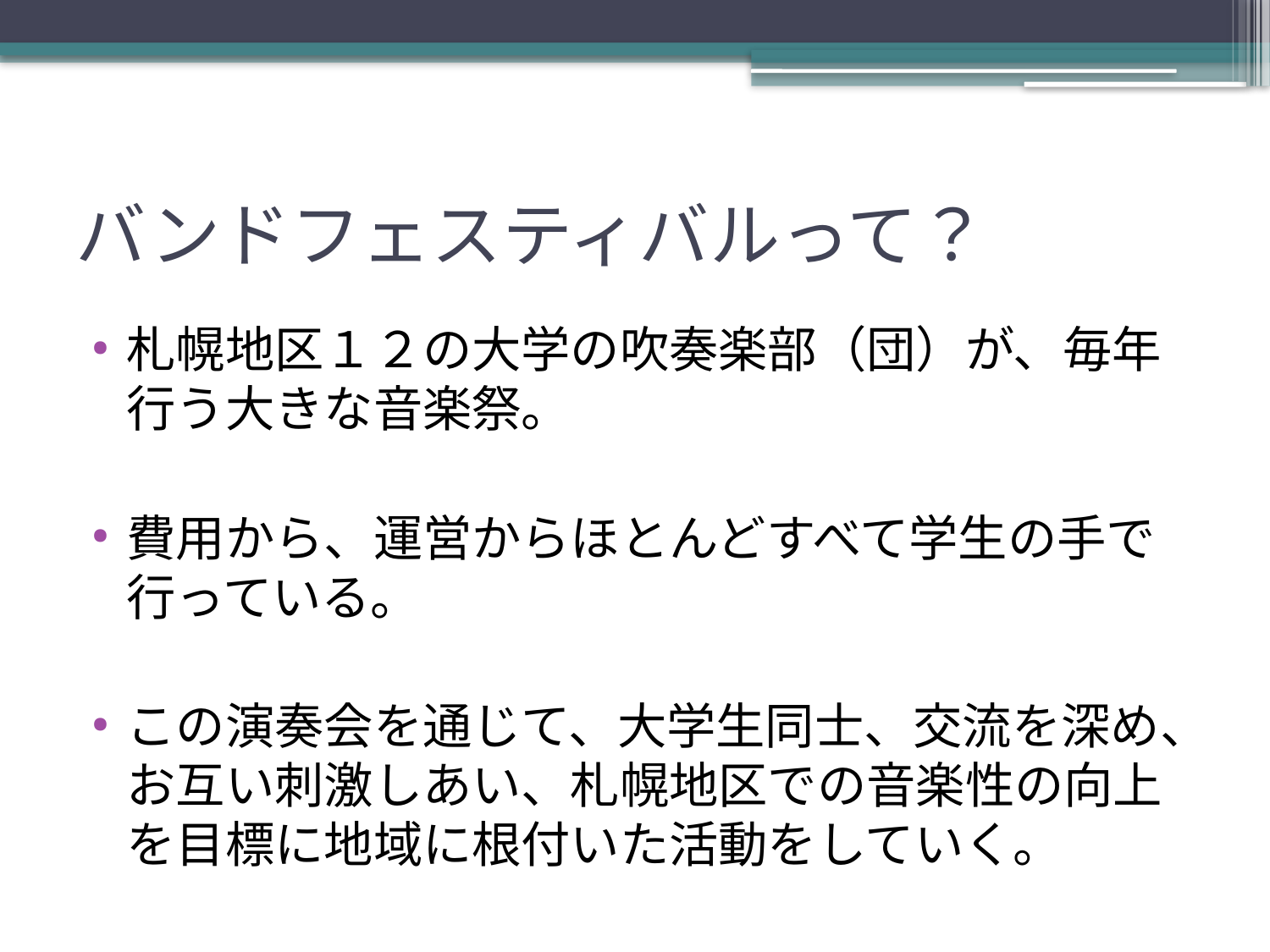

# バンドフェスティバルって？
札幌地区１２の大学の吹奏楽部（団）が、毎年行う大きな音楽祭。

費用から、運営からほとんどすべて学生の手で行っている。

この演奏会を通じて、大学生同士、交流を深め、お互い刺激しあい、札幌地区での音楽性の向上を目標に地域に根付いた活動をしていく。